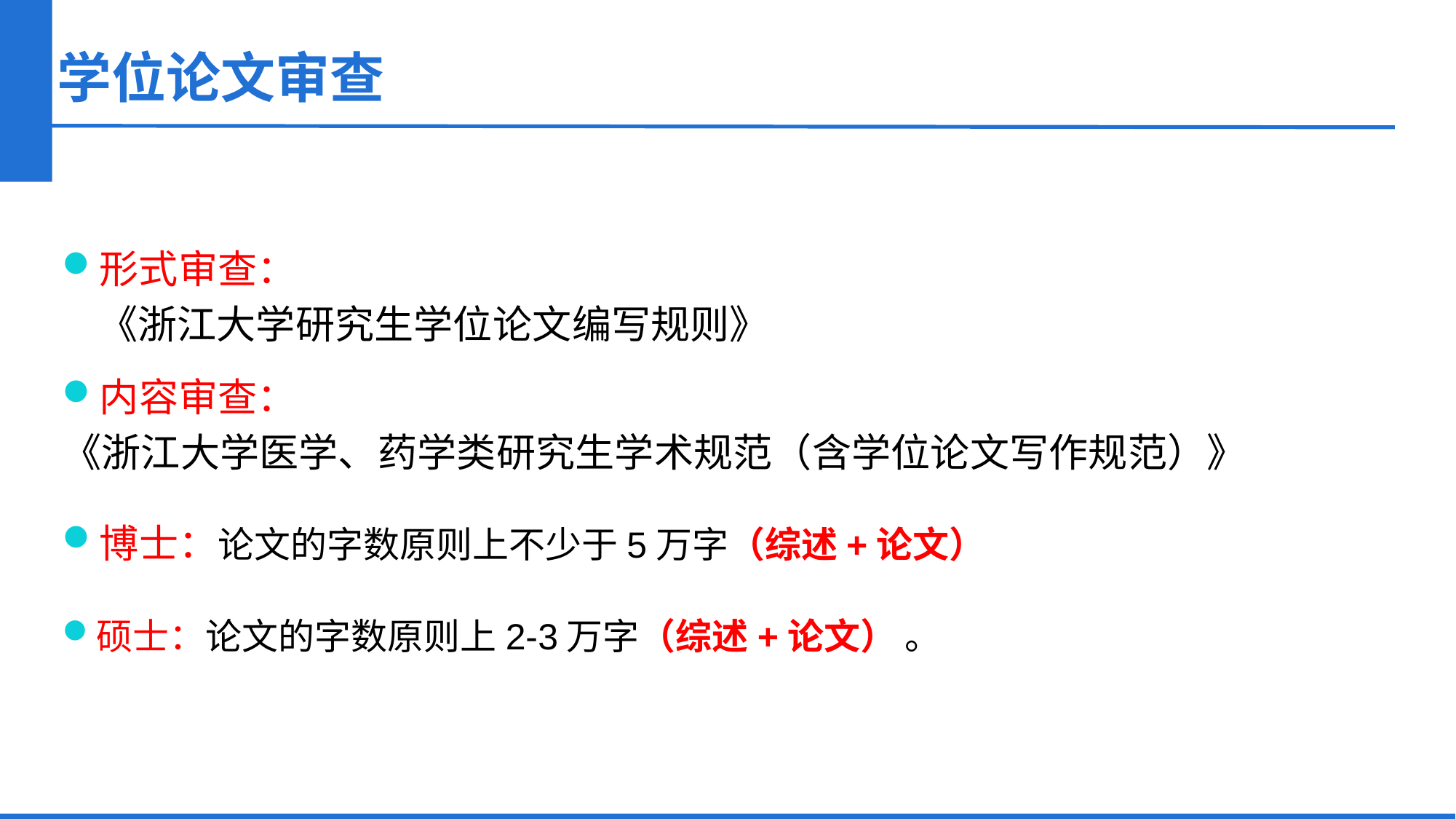

学位论文审查
形式审查：
   《浙江大学研究生学位论文编写规则》

内容审查：
《浙江大学医学、药学类研究生学术规范（含学位论文写作规范）》
博士：论文的字数原则上不少于5万字（综述+论文）
硕士：论文的字数原则上2-3万字（综述+论文） 。